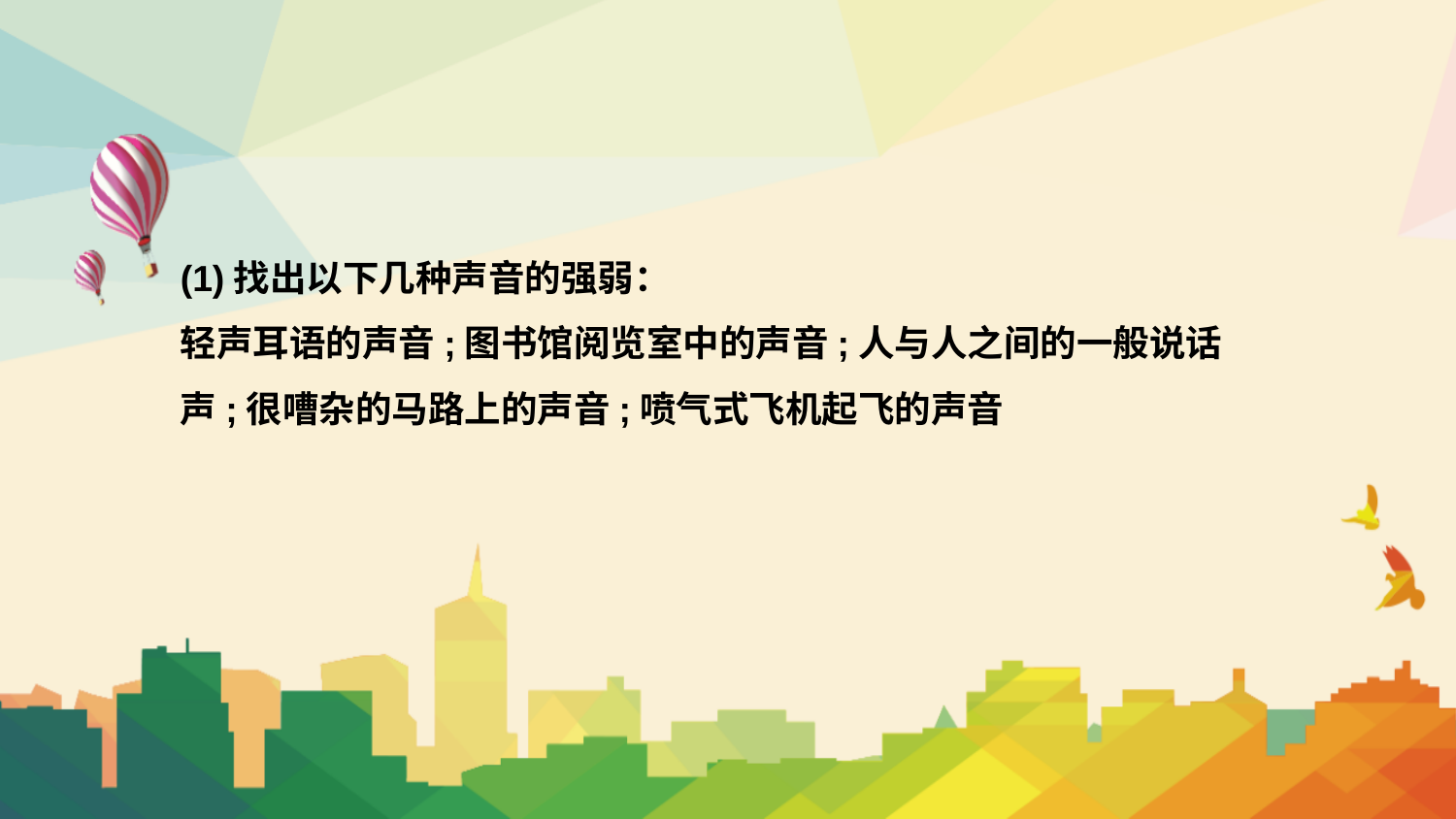

(1)找出以下几种声音的强弱：
轻声耳语的声音;图书馆阅览室中的声音;人与人之间的一般说话声;很嘈杂的马路上的声音;喷气式飞机起飞的声音